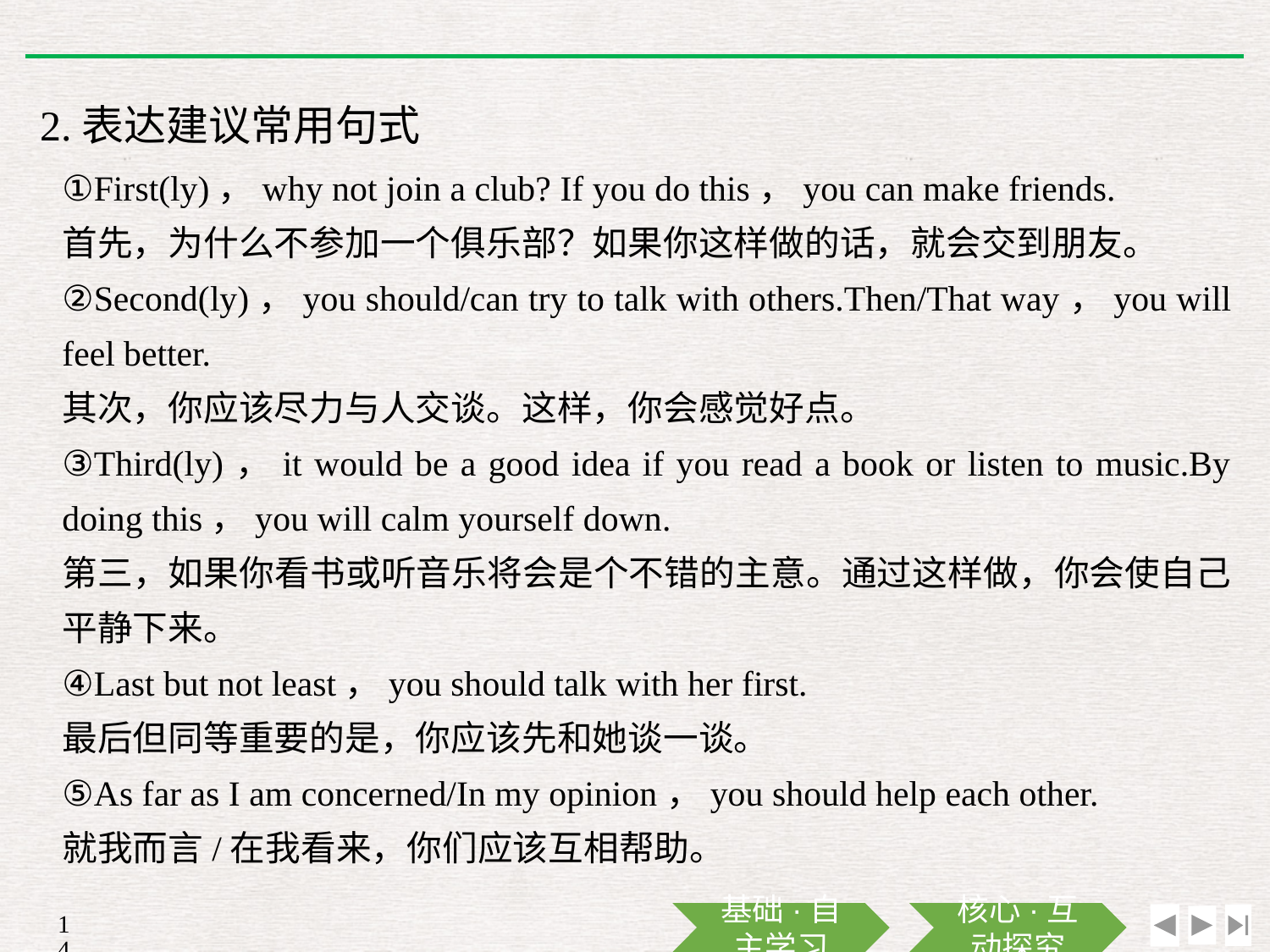

2.表达建议常用句式
①First(ly)，why not join a club? If you do this，you can make friends.
首先，为什么不参加一个俱乐部？如果你这样做的话，就会交到朋友。
②Second(ly)，you should/can try to talk with others.Then/That way，you will feel better.
其次，你应该尽力与人交谈。这样，你会感觉好点。
③Third(ly)，it would be a good idea if you read a book or listen to music.By doing this，you will calm yourself down.
第三，如果你看书或听音乐将会是个不错的主意。通过这样做，你会使自己平静下来。
④Last but not least，you should talk with her first.
最后但同等重要的是，你应该先和她谈一谈。
⑤As far as I am concerned/In my opinion，you should help each other.
就我而言/在我看来，你们应该互相帮助。